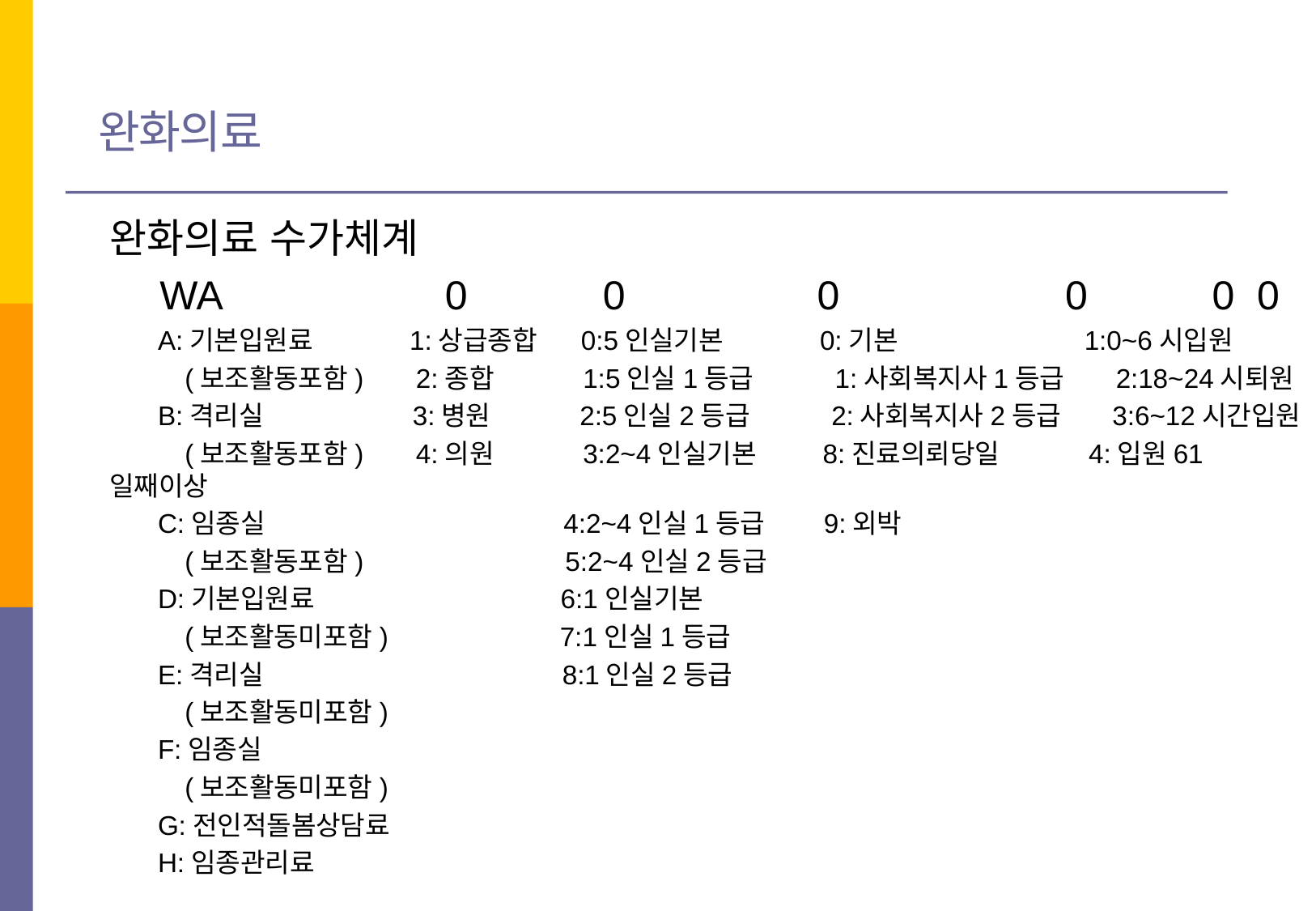

완화의료
완화의료 수가체계
　WA　　　　　0            0                 0                    0           0  0
　  A:기본입원료            1:상급종합     0:5인실기본            0:기본                        1:0~6시입원
　　  (보조활동포함)       2:종합           1:5인실1등급          1:사회복지사1등급      2:18~24시퇴원
　  B:격리실                   3:병원           2:5인실2등급          2:사회복지사2등급      3:6~12시간입원
　　  (보조활동포함)       4:의원           3:2~4인실기본        8:진료의뢰당일           4:입원61일째이상
　  C:임종실                                       4:2~4인실1등급       9:외박
　　  (보조활동포함)                           5:2~4인실2등급
　  D:기본입원료                                6:1인실기본
　　  (보조활동미포함)                       7:1인실1등급
　  E:격리실                                       8:1인실2등급
　 　 (보조활동미포함)
　  F:임종실
　　  (보조활동미포함)
　  G:전인적돌봄상담료
　  H:임종관리료